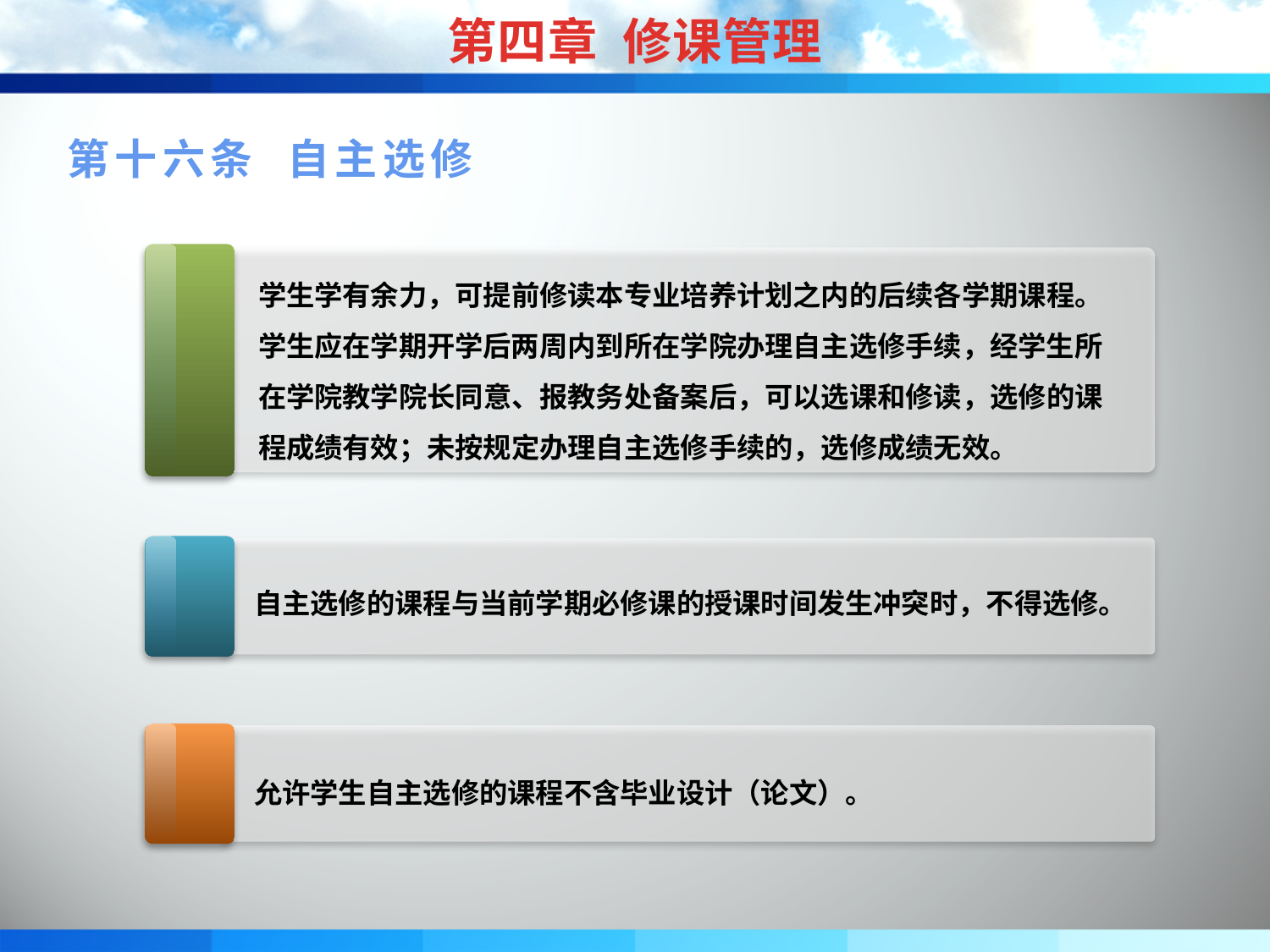

第四章  修课管理
第十六条  自主选修

学生学有余力，可提前修读本专业培养计划之内的后续各学期课程。学生应在学期开学后两周内到所在学院办理自主选修手续，经学生所在学院教学院长同意、报教务处备案后，可以选课和修读，选修的课程成绩有效；未按规定办理自主选修手续的，选修成绩无效。

自主选修的课程与当前学期必修课的授课时间发生冲突时，不得选修。

允许学生自主选修的课程不含毕业设计（论文）。